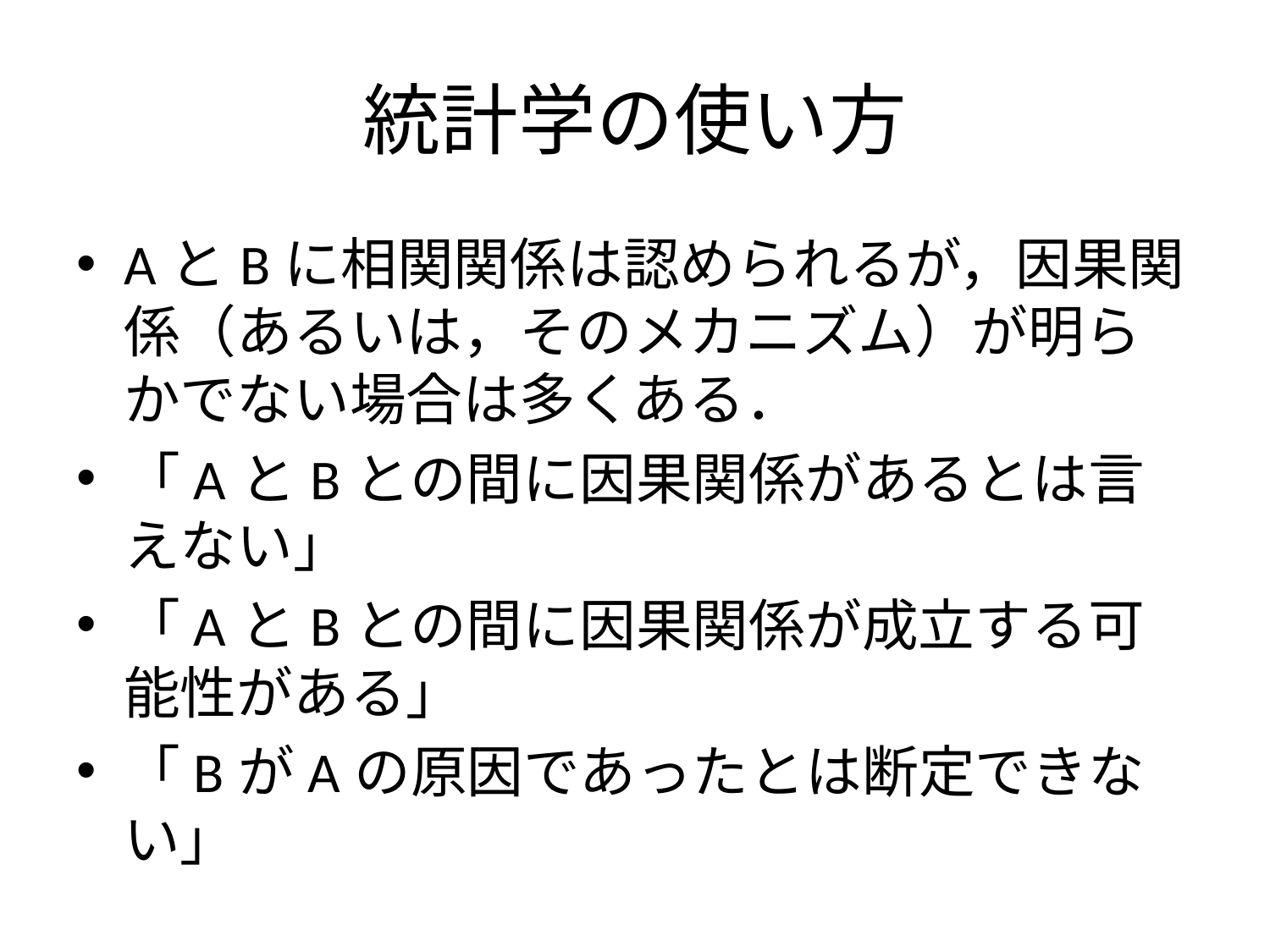

# 統計学の使い方
AとBに相関関係は認められるが，因果関係（あるいは，そのメカニズム）が明らかでない場合は多くある．
「AとBとの間に因果関係があるとは言えない」
「AとBとの間に因果関係が成立する可能性がある」
「BがAの原因であったとは断定できない」